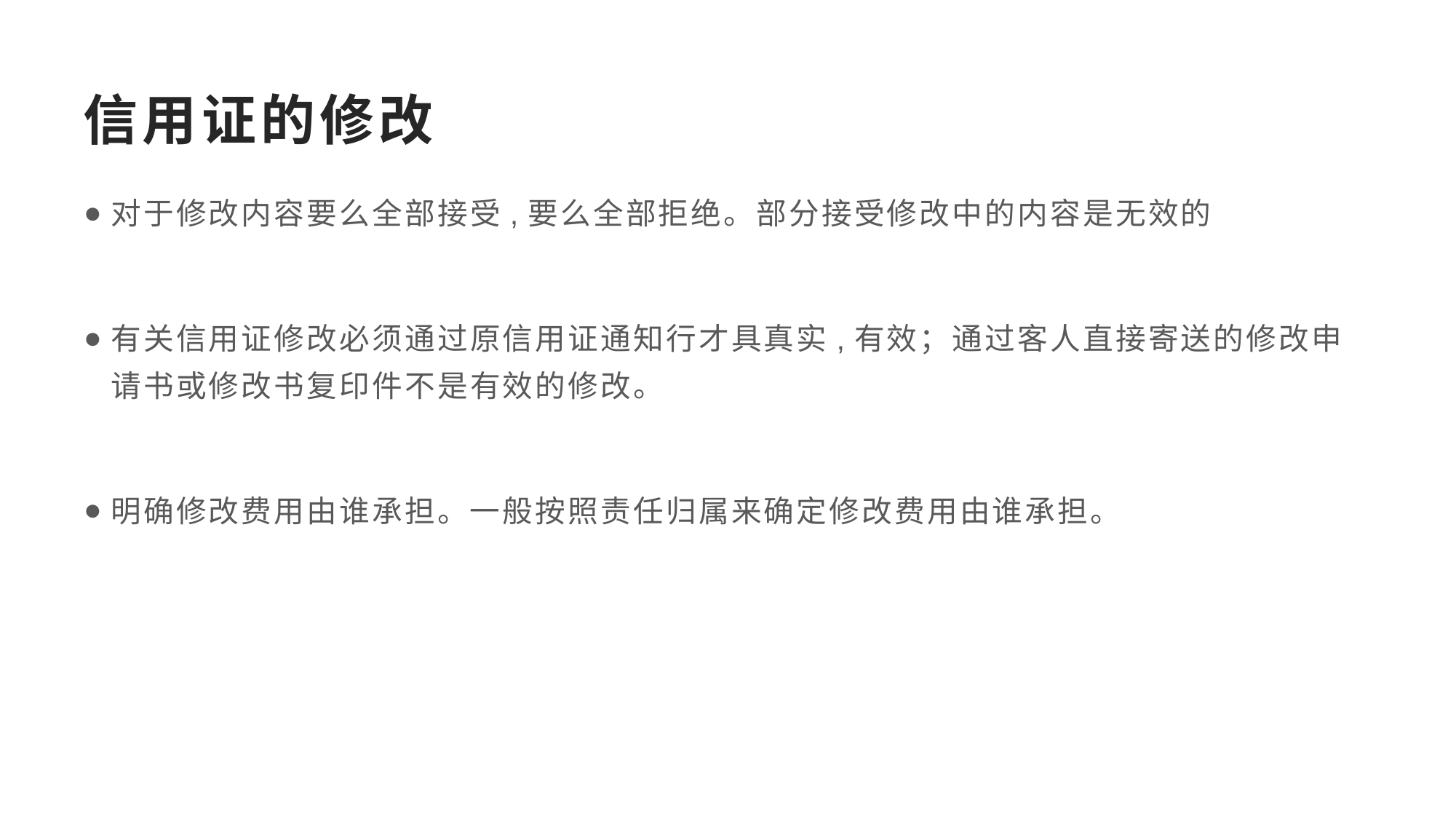

信用证的修改
对于修改内容要么全部接受,要么全部拒绝。部分接受修改中的内容是无效的

有关信用证修改必须通过原信用证通知行才具真实,有效；通过客人直接寄送的修改申请书或修改书复印件不是有效的修改。

明确修改费用由谁承担。一般按照责任归属来确定修改费用由谁承担。